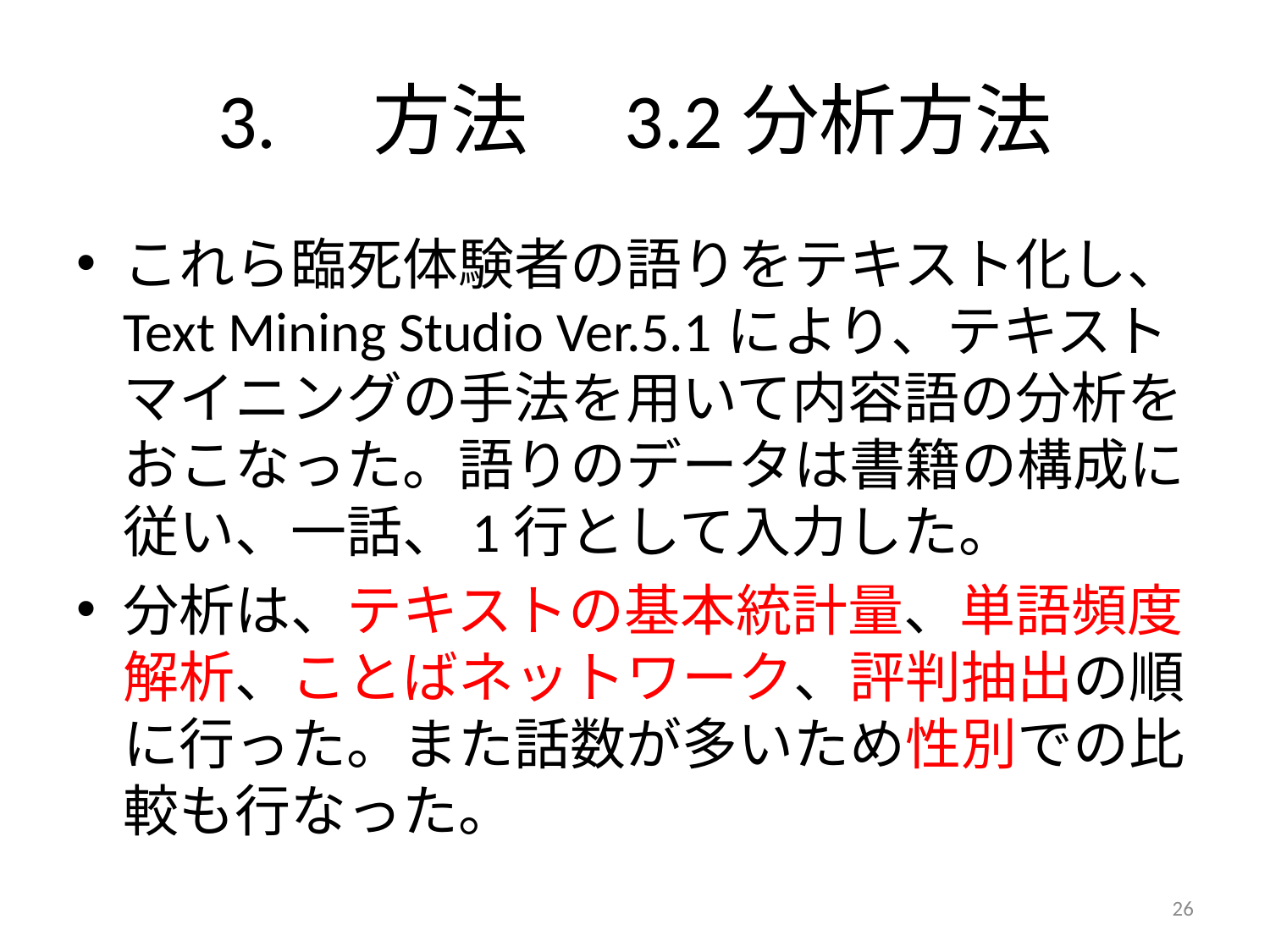

# 3.　方法　3.2分析方法
これら臨死体験者の語りをテキスト化し、Text Mining Studio Ver.5.1により、テキストマイニングの手法を用いて内容語の分析をおこなった。語りのデータは書籍の構成に従い、一話、1行として入力した。
分析は、テキストの基本統計量、単語頻度解析、ことばネットワーク、評判抽出の順に行った。また話数が多いため性別での比較も行なった。

26